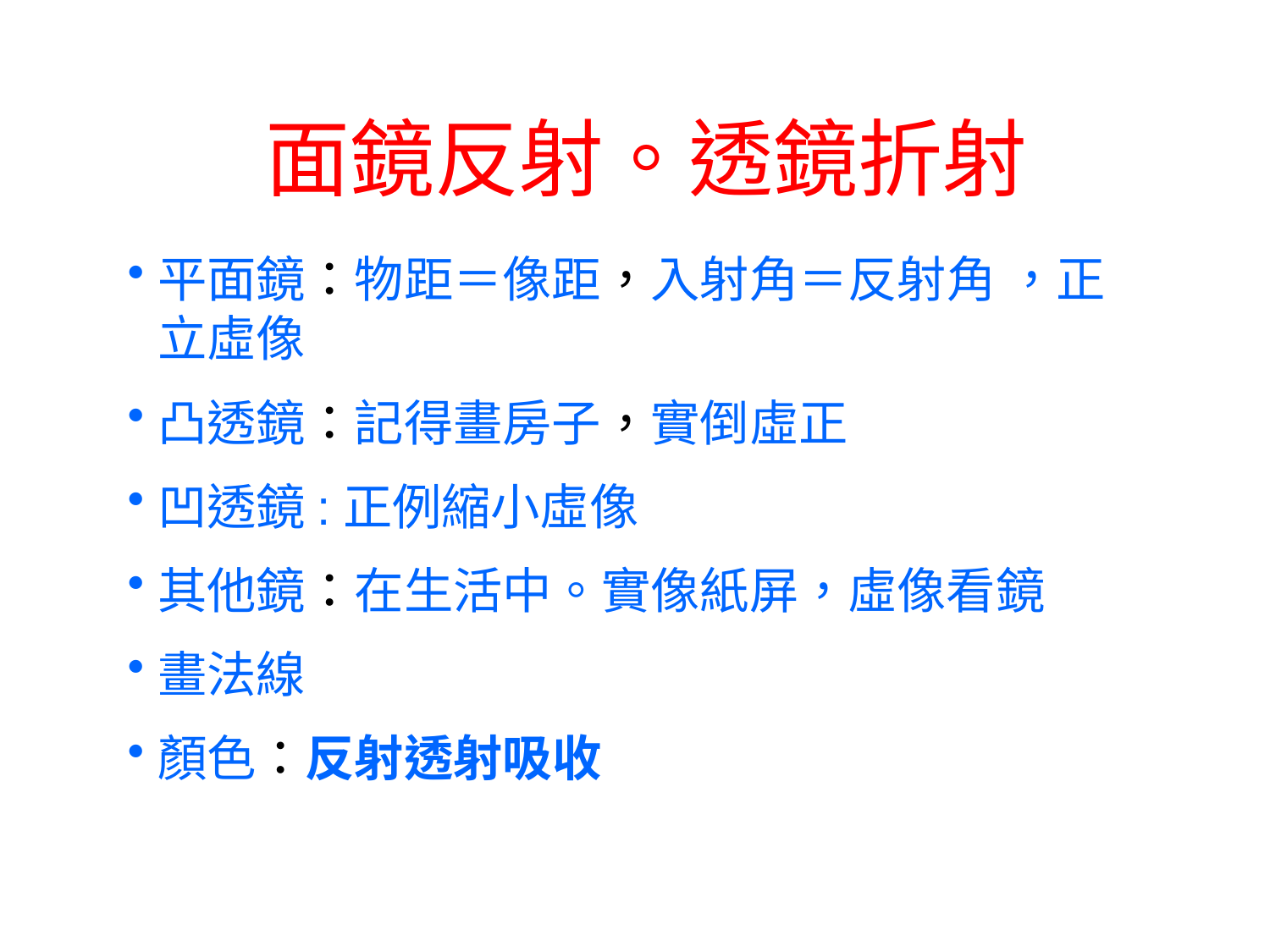

# 面鏡反射。透鏡折射
平面鏡：物距＝像距，入射角＝反射角 ，正立虛像
凸透鏡：記得畫房子，實倒虛正
凹透鏡:正例縮小虛像
其他鏡：在生活中。實像紙屏，虛像看鏡
畫法線
顏色：反射透射吸收